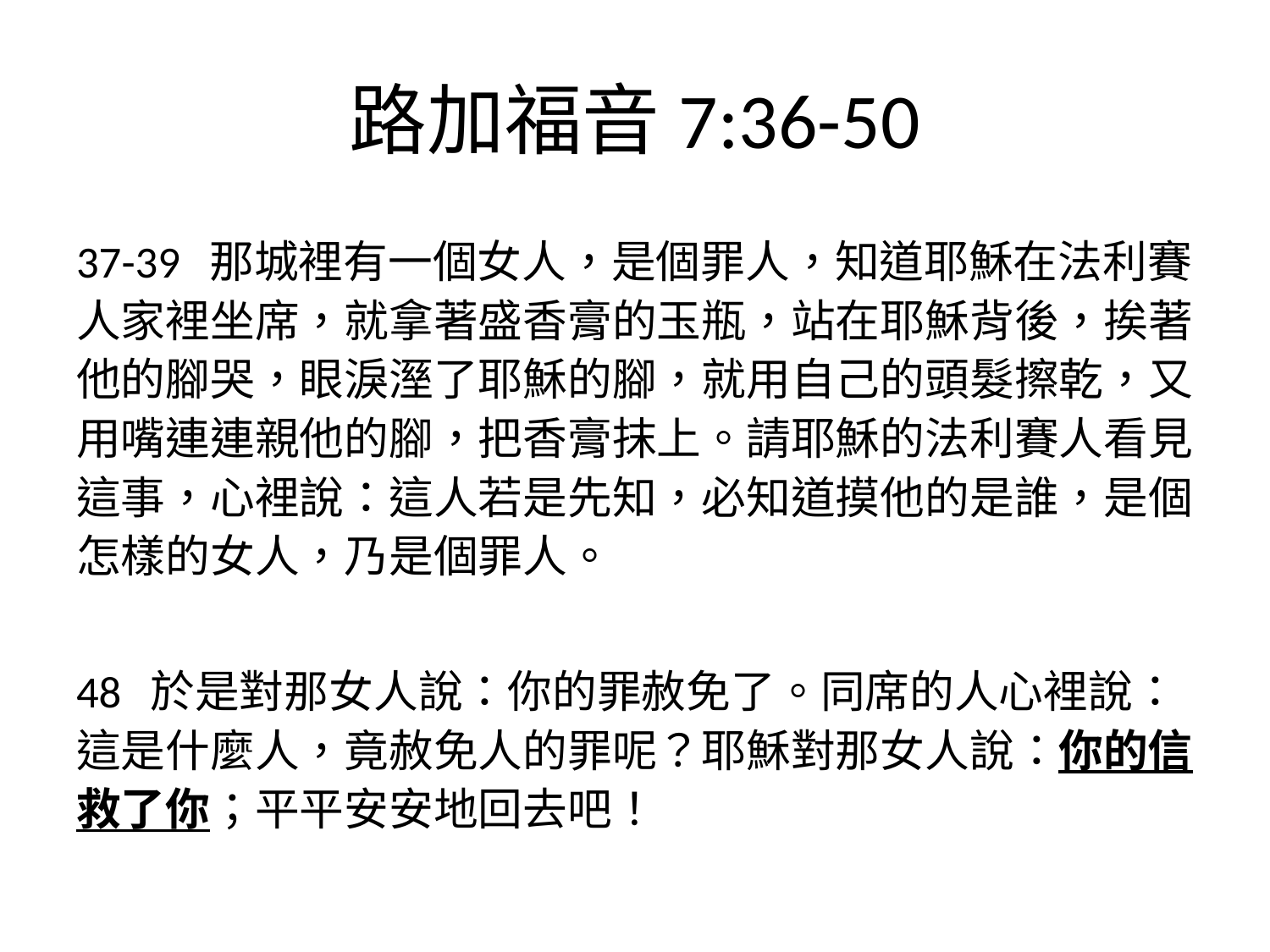

# 路加福音7:36-50
37-39  那城裡有一個女人，是個罪人，知道耶穌在法利賽人家裡坐席，就拿著盛香膏的玉瓶，站在耶穌背後，挨著他的腳哭，眼淚溼了耶穌的腳，就用自己的頭髮擦乾，又用嘴連連親他的腳，把香膏抹上。請耶穌的法利賽人看見這事，心裡說：這人若是先知，必知道摸他的是誰，是個怎樣的女人，乃是個罪人。

48  於是對那女人說：你的罪赦免了。同席的人心裡說：這是什麼人，竟赦免人的罪呢？耶穌對那女人說：你的信救了你；平平安安地回去吧！